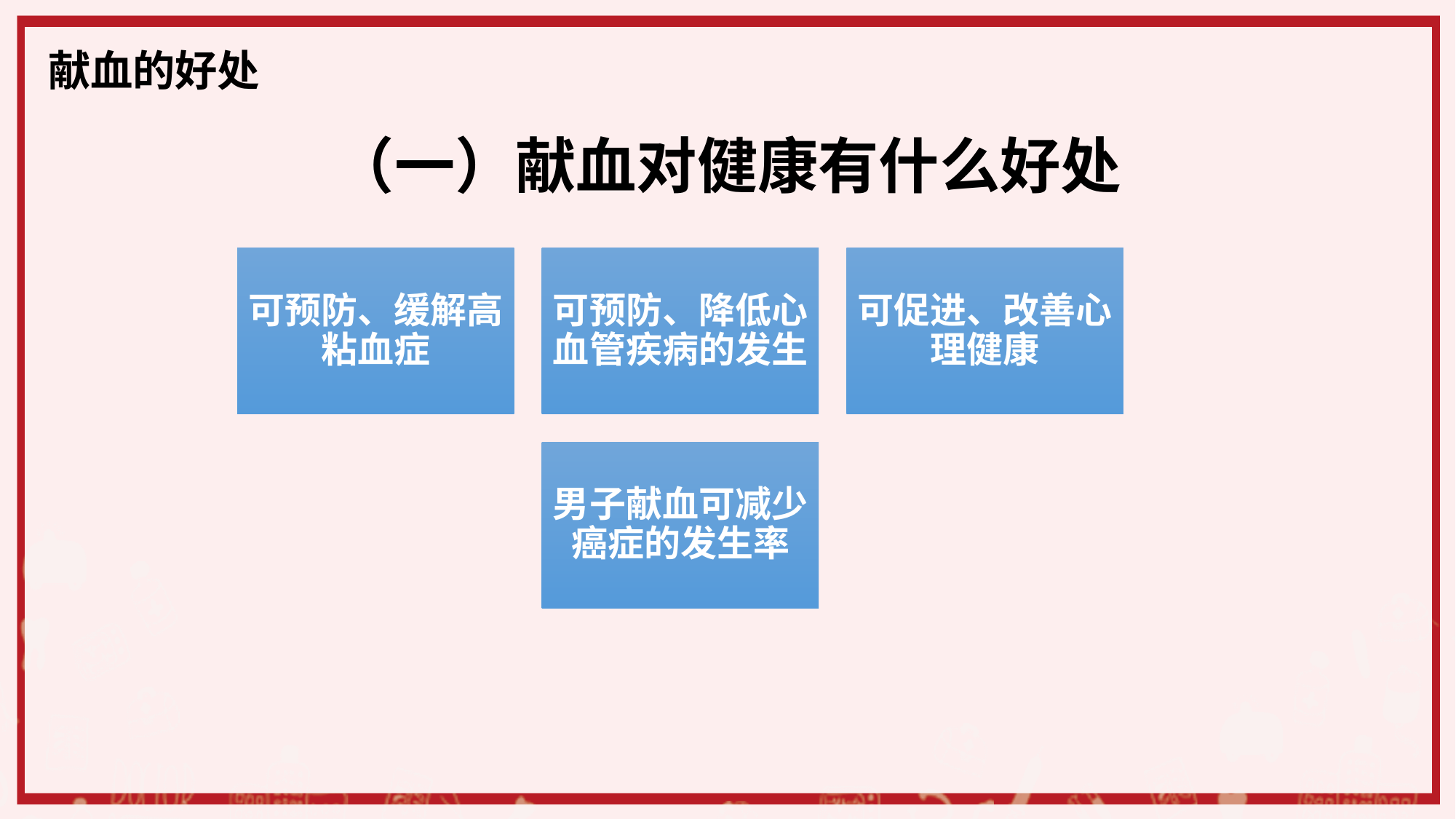

献血的好处
（一）献血对健康有什么好处
可预防、缓解高粘血症
可预防、降低心血管疾病的发生
可促进、改善心理健康
男子献血可减少癌症的发生率